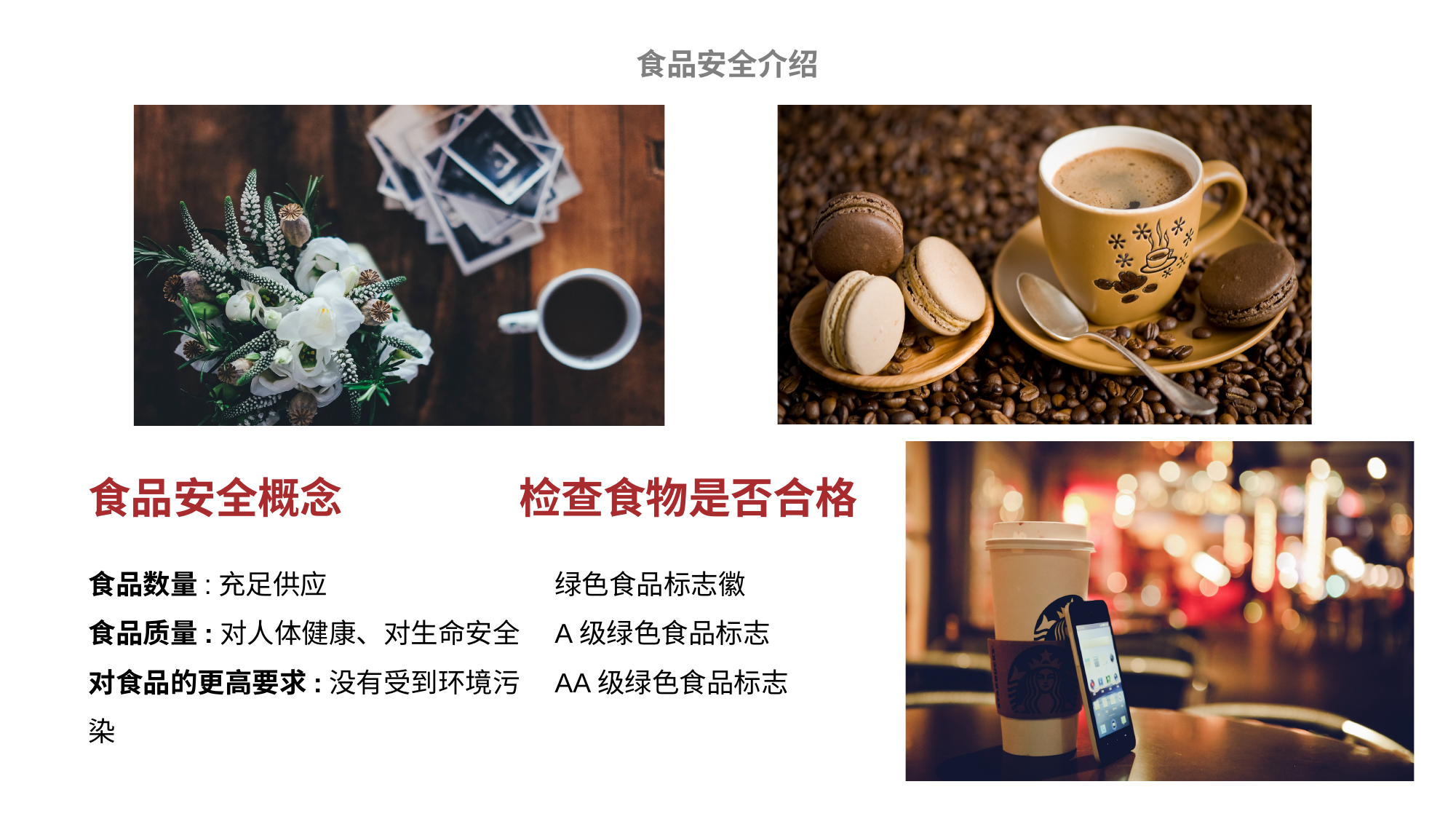

食品安全介绍

食品安全概念
检查食物是否合格
食品数量:充足供应
食品质量:对人体健康、对生命安全
对食品的更高要求:没有受到环境污染
绿色食品标志徽
A级绿色食品标志
AA级绿色食品标志